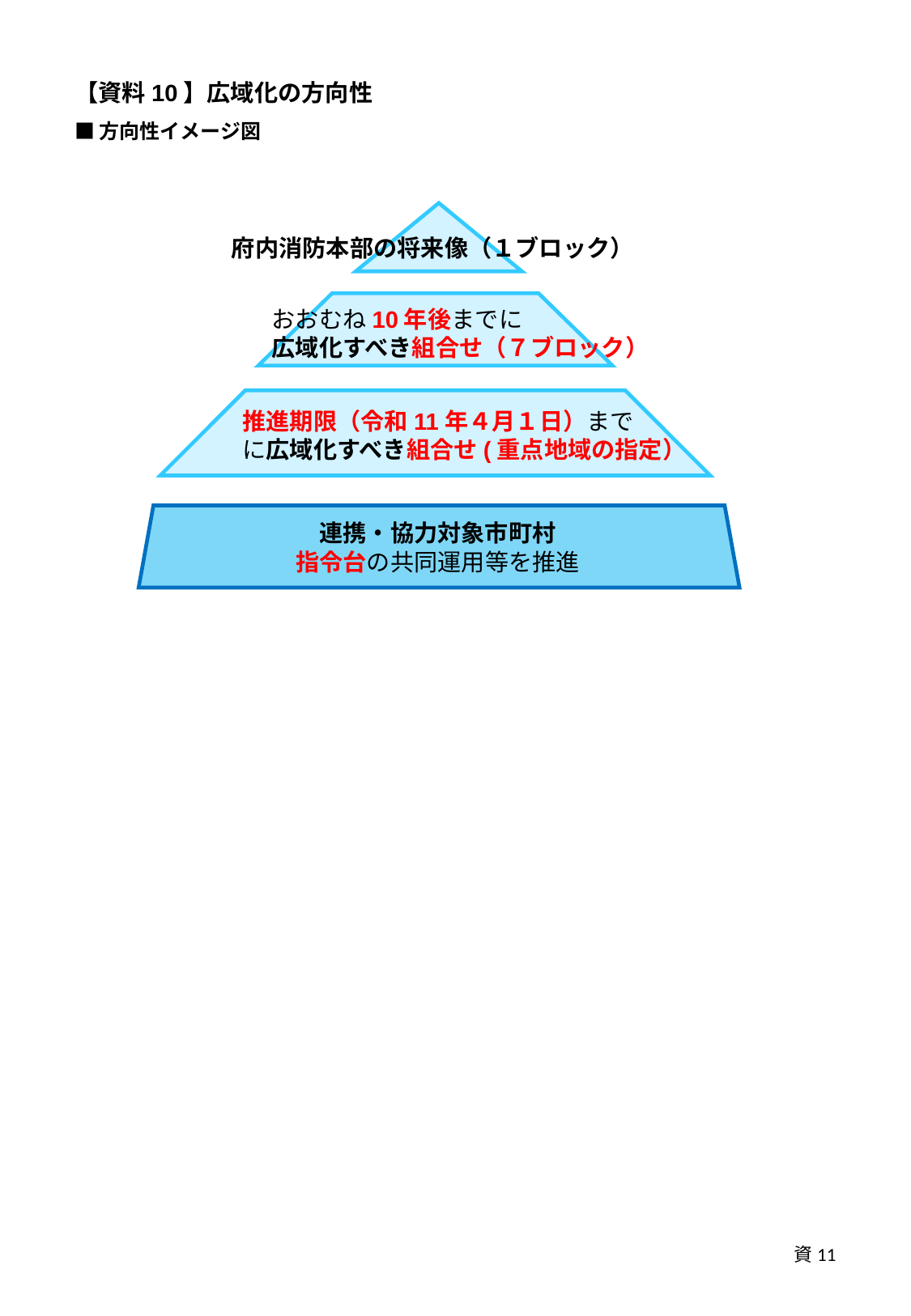

# 【資料10】広域化の方向性
■方向性イメージ図

府内消防本部の将来像（１ブロック）

おおむね10年後までに
広域化すべき組合せ（７ブロック）

推進期限（令和11年４月１日）まで
に広域化すべき組合せ(重点地域の指定）

連携・協力対象市町村
指令台の共同運用等を推進
資11